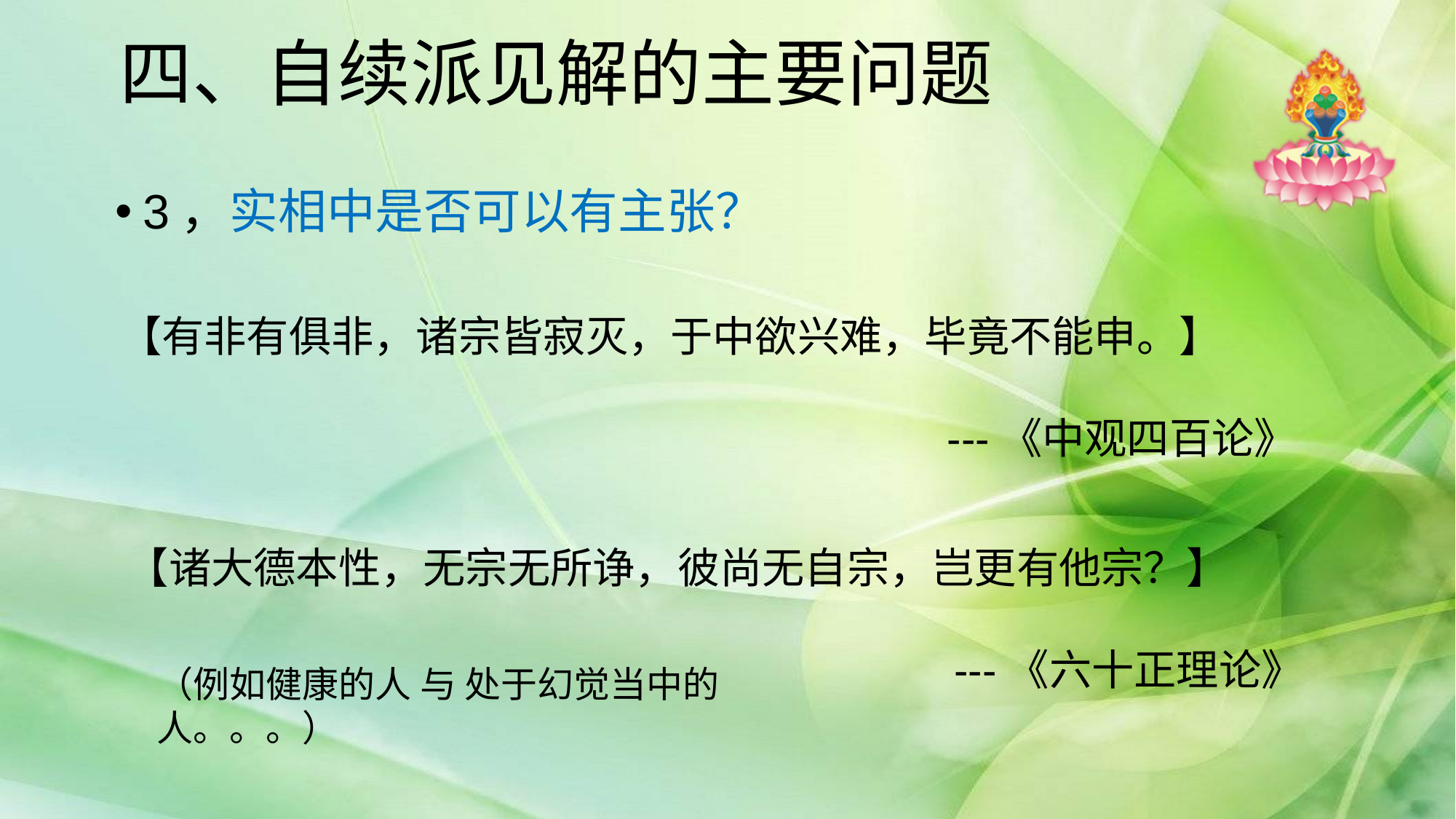

# 四、自续派见解的主要问题
3，实相中是否可以有主张？
【有非有俱非，诸宗皆寂灭，于中欲兴难，毕竟不能申。】

                                                                      ---《中观四百论》
【诸大德本性，无宗无所诤，彼尚无自宗，岂更有他宗？】

                                                                      ---《六十正理论》
（例如健康的人 与 处于幻觉当中的人。。。）